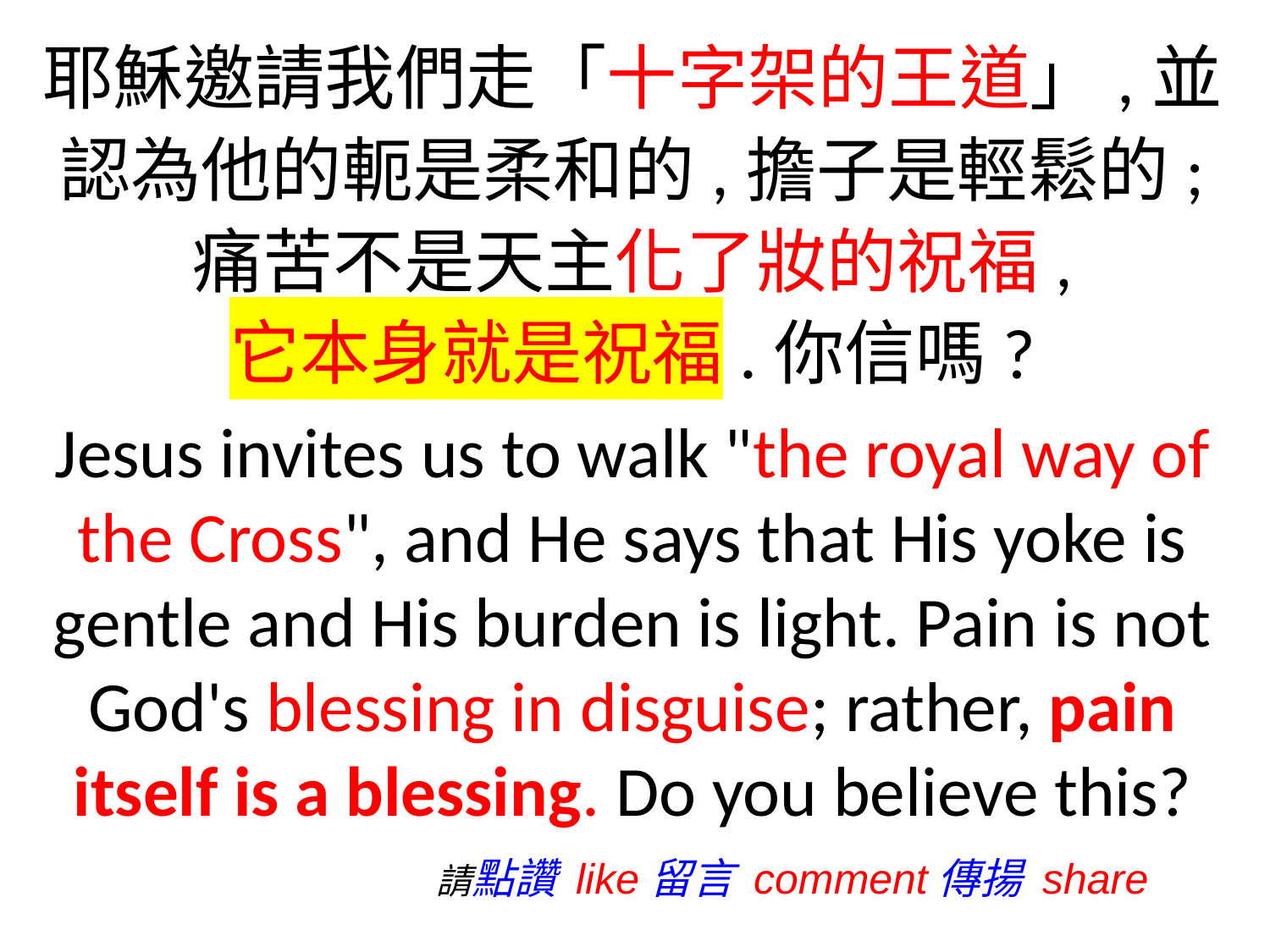

耶穌邀請我們走「十字架的王道」,並認為他的軛是柔和的,擔子是輕鬆的;
痛苦不是天主化了妝的祝福,
它本身就是祝福.你信嗎?
Jesus invites us to walk "the royal way of the Cross", and He says that His yoke is gentle and His burden is light. Pain is not God's blessing in disguise; rather, pain itself is a blessing. Do you believe this?
                                                     請點讚 like留言 comment傳揚 share